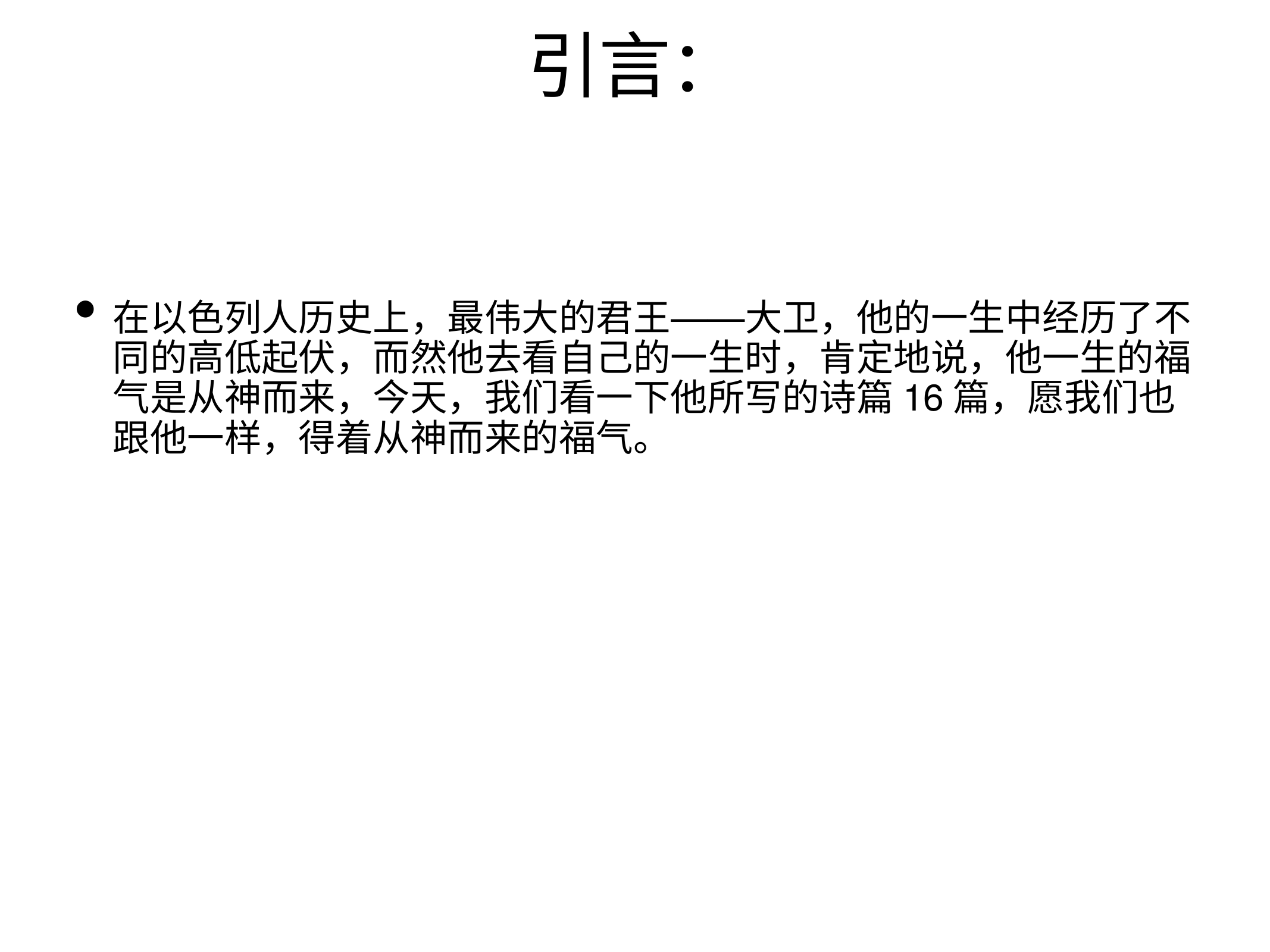

# 引言：

在以色列人历史上，最伟大的君王——大卫，他的一生中经历了不同的高低起伏，而然他去看自己的一生时，肯定地说，他一生的福气是从神而来，今天，我们看一下他所写的诗篇16篇，愿我们也跟他一样，得着从神而来的福气。